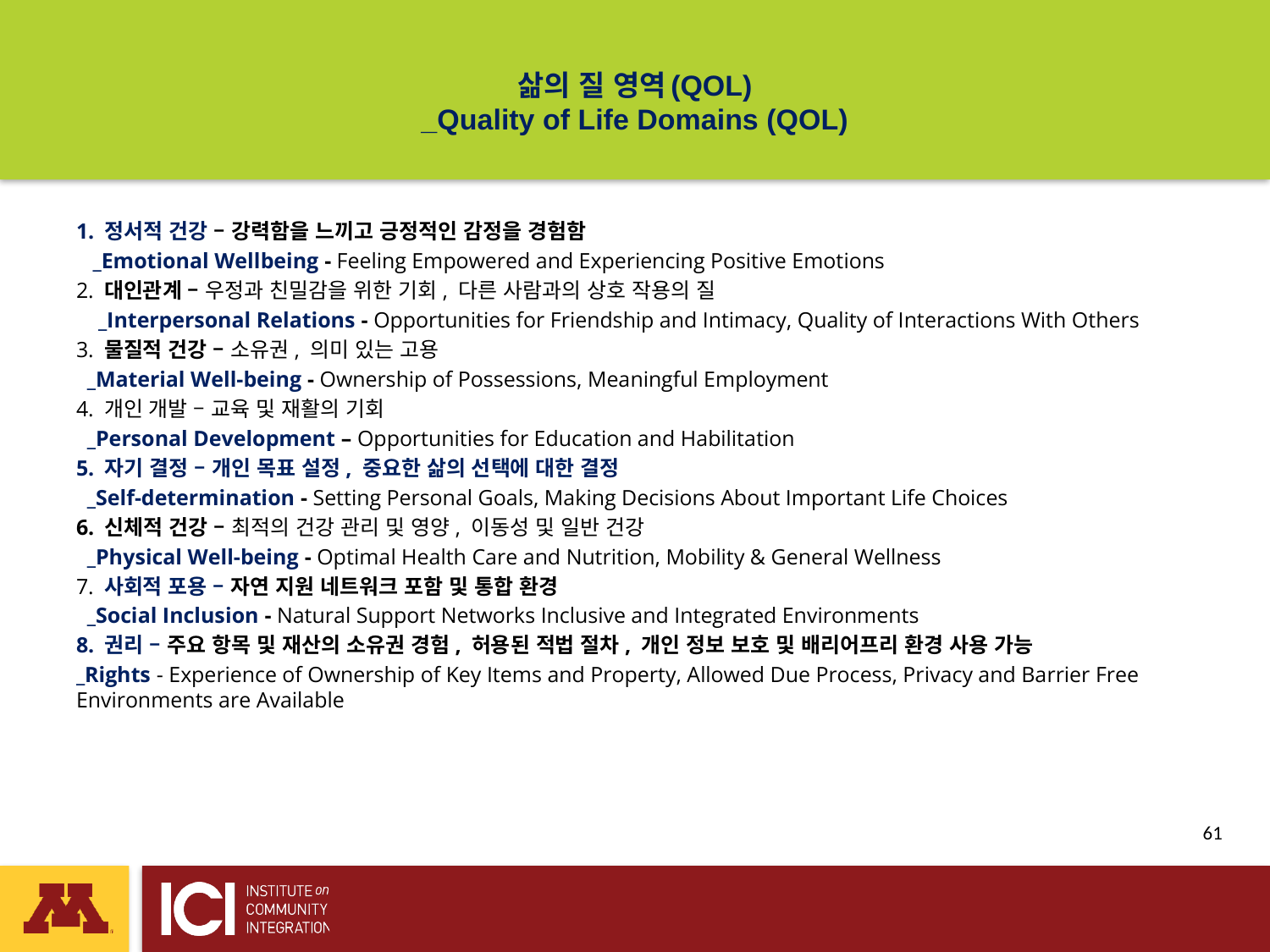

# 삶의 질 영역(QOL) _Quality of Life Domains (QOL)
1. 정서적 건강 – 강력함을 느끼고 긍정적인 감정을 경험함
   _Emotional Wellbeing - Feeling Empowered and Experiencing Positive Emotions
2. 대인관계 – 우정과 친밀감을 위한 기회, 다른 사람과의 상호 작용의 질
    _Interpersonal Relations - Opportunities for Friendship and Intimacy, Quality of Interactions With Others
3. 물질적 건강 – 소유권, 의미 있는 고용
  _Material Well-being - Ownership of Possessions, Meaningful Employment
4. 개인 개발 – 교육 및 재활의 기회
  _Personal Development – Opportunities for Education and Habilitation
5. 자기 결정 – 개인 목표 설정, 중요한 삶의 선택에 대한 결정
  _Self-determination - Setting Personal Goals, Making Decisions About Important Life Choices
6. 신체적 건강 – 최적의 건강 관리 및 영양, 이동성 및 일반 건강
  _Physical Well-being - Optimal Health Care and Nutrition, Mobility & General Wellness
7. 사회적 포용 – 자연 지원 네트워크 포함 및 통합 환경
  _Social Inclusion - Natural Support Networks Inclusive and Integrated Environments
8. 권리 – 주요 항목 및 재산의 소유권 경험, 허용된 적법 절차, 개인 정보 보호 및 배리어프리 환경 사용 가능
_Rights - Experience of Ownership of Key Items and Property, Allowed Due Process, Privacy and Barrier Free Environments are Available
                                                                                                                                                                                                                                                                    61